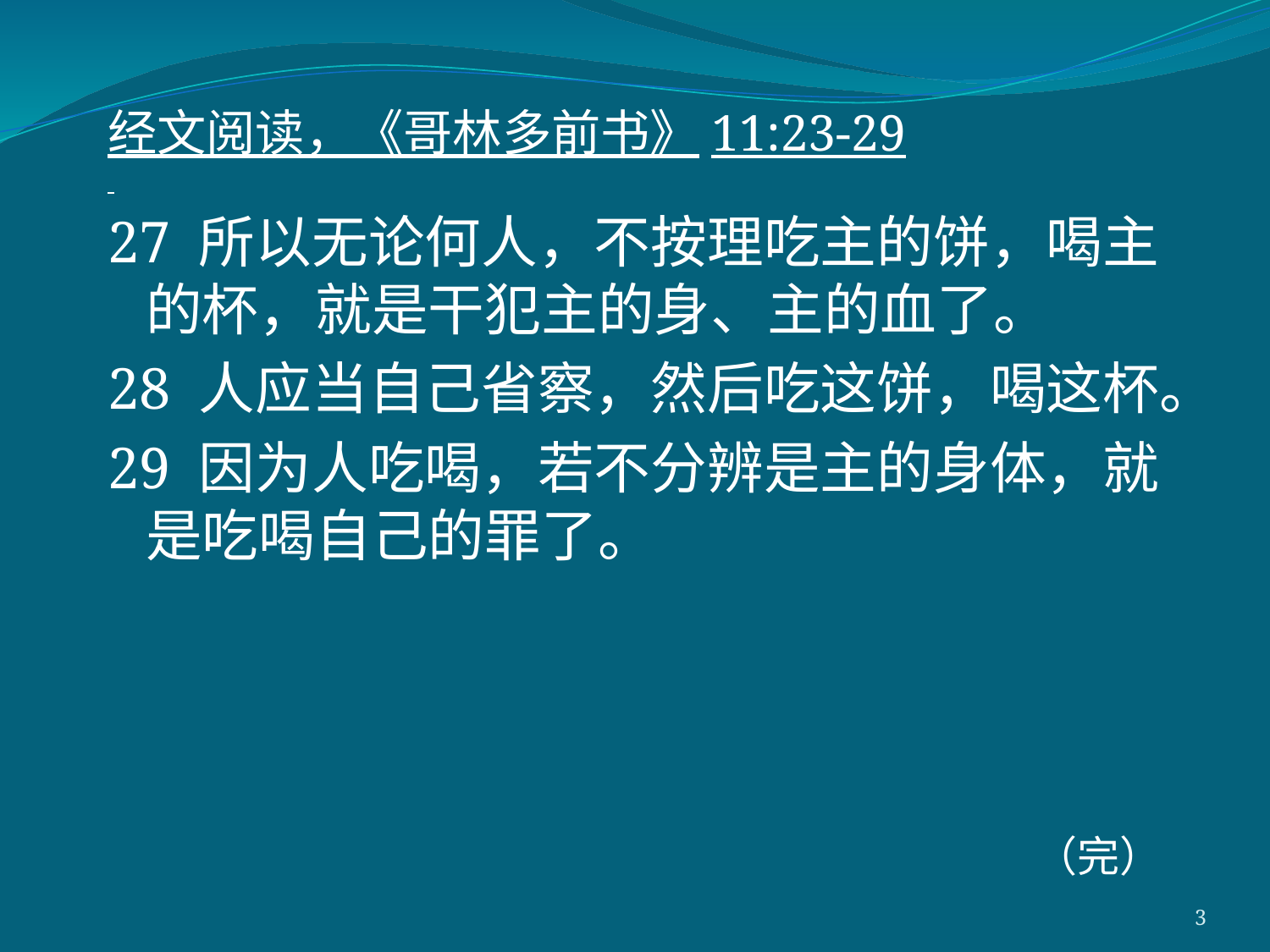

经文阅读，《哥林多前书》11:23-29

27 所以无论何人，不按理吃主的饼，喝主的杯，就是干犯主的身、主的血了。
28 人应当自己省察，然后吃这饼，喝这杯。
29 因为人吃喝，若不分辨是主的身体，就是吃喝自己的罪了。

								（完）

3